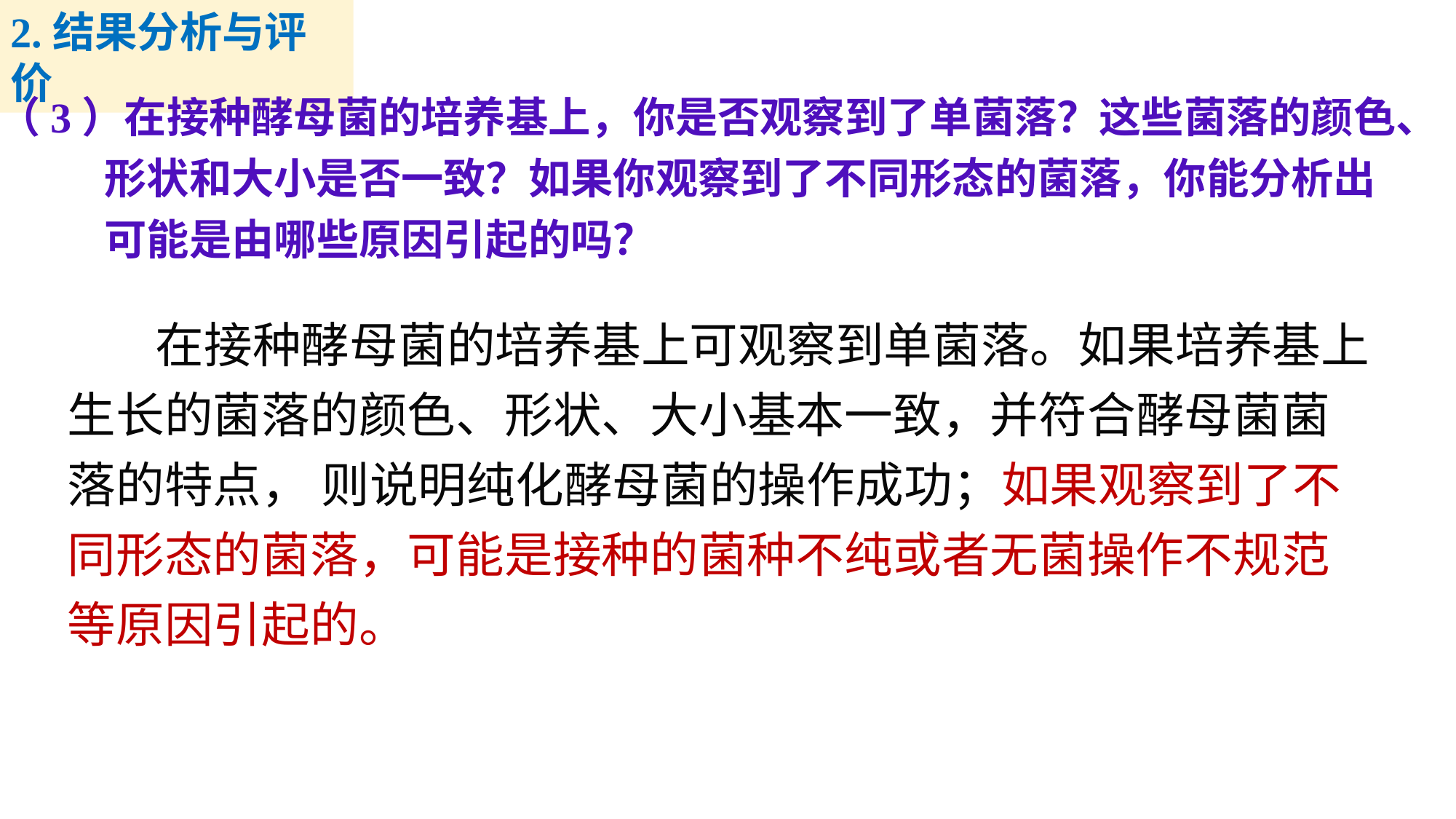

2.结果分析与评价
（3）在接种酵母菌的培养基上，你是否观察到了单菌落？这些菌落的颜色、
          形状和大小是否一致？如果你观察到了不同形态的菌落，你能分析出
          可能是由哪些原因引起的吗？
       在接种酵母菌的培养基上可观察到单菌落。如果培养基上生长的菌落的颜色、形状、大小基本一致，并符合酵母菌菌落的特点， 则说明纯化酵母菌的操作成功；如果观察到了不同形态的菌落，可能是接种的菌种不纯或者无菌操作不规范等原因引起的。